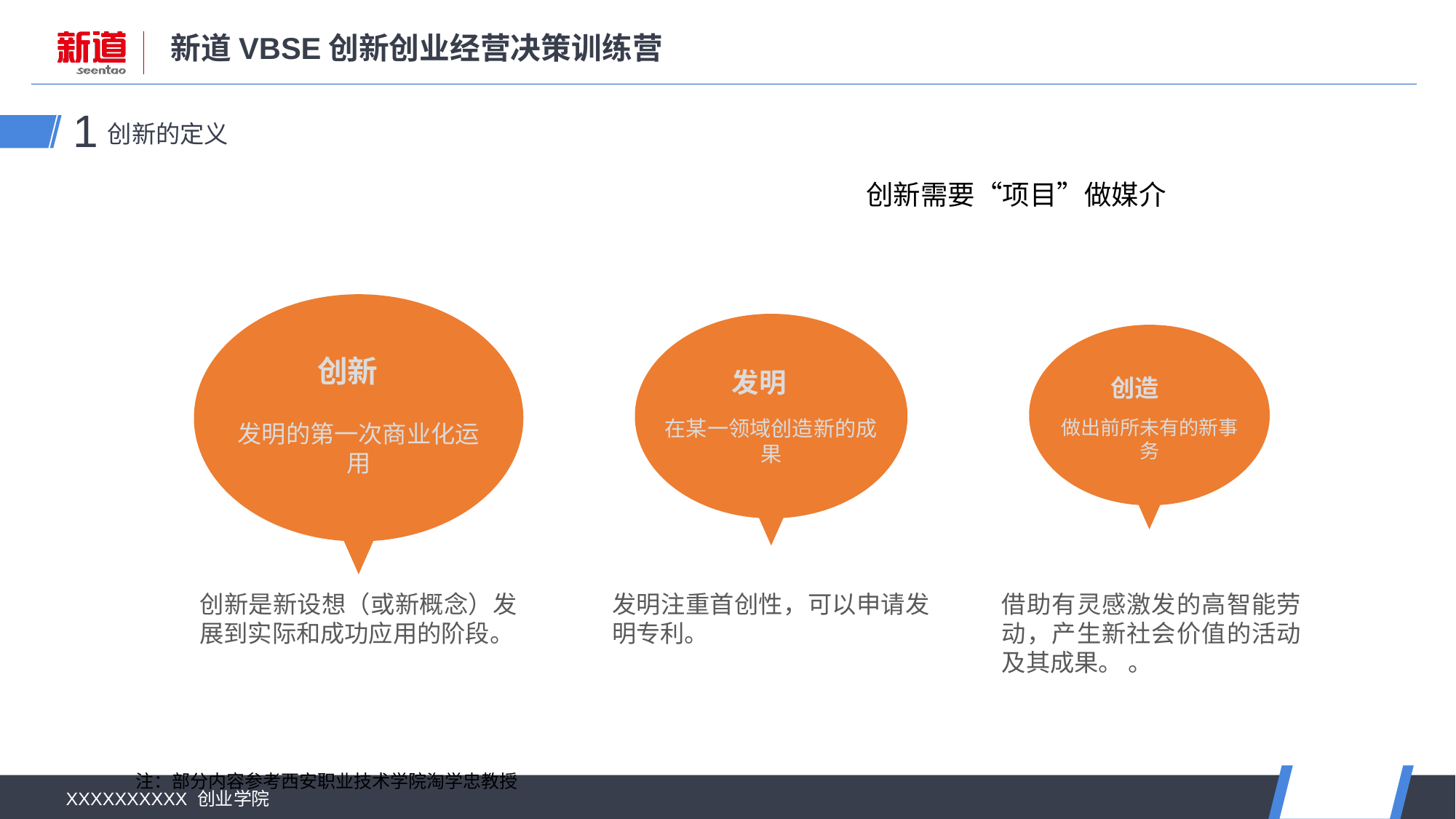

创新的定义
1
创新需要“项目”做媒介

创新
发明的第一次商业化运用

发明
在某一领域创造新的成果

创造
做出前所未有的新事务
发明注重首创性，可以申请发明专利。
借助有灵感激发的高智能劳动，产生新社会价值的活动及其成果。 。
创新是新设想（或新概念）发展到实际和成功应用的阶段。
注：部分内容参考西安职业技术学院淘学忠教授